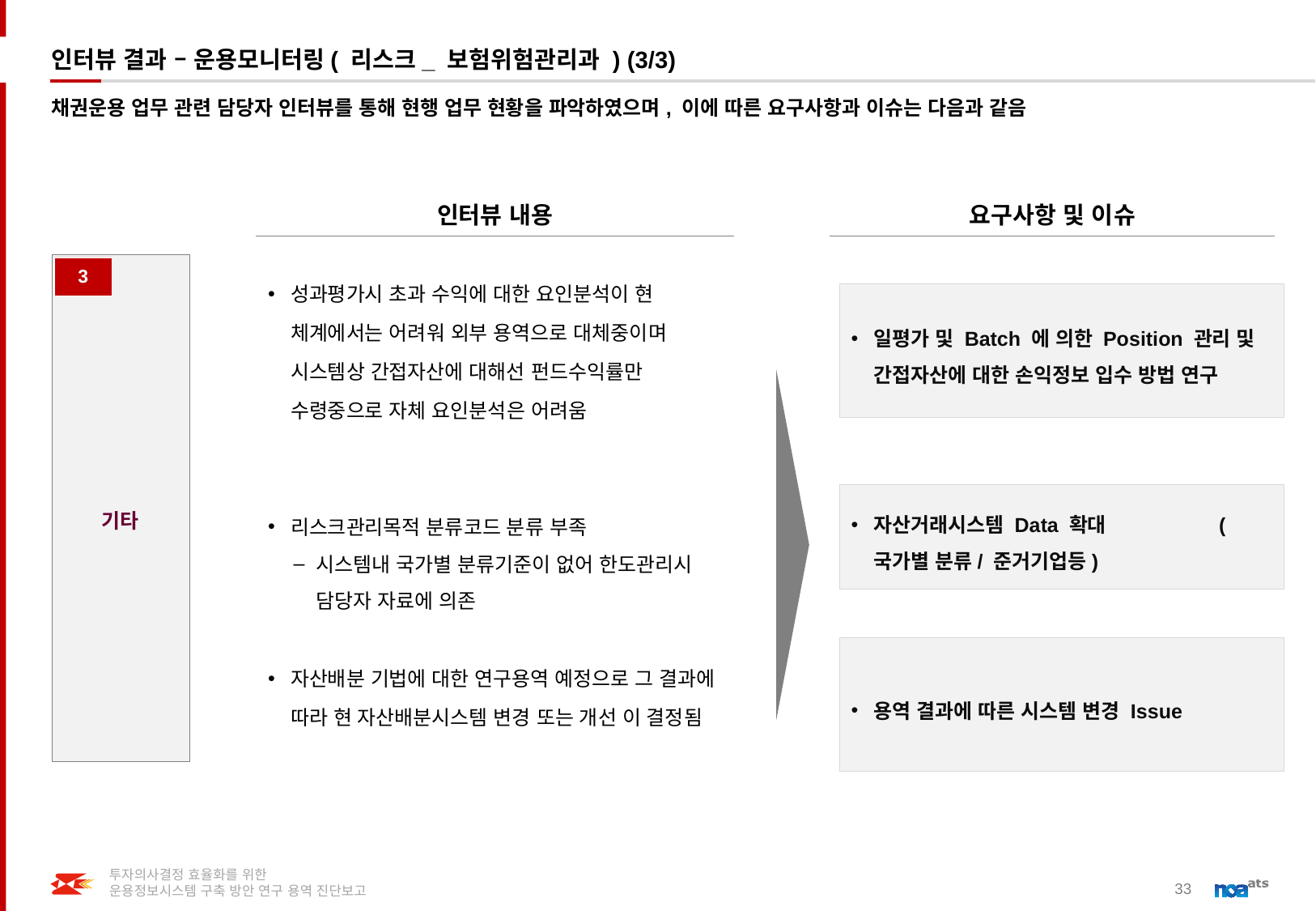

# 인터뷰 결과 – 운용모니터링( 리스크_ 보험위험관리과 ) (3/3)
채권운용 업무 관련 담당자 인터뷰를 통해 현행 업무 현황을 파악하였으며, 이에 따른 요구사항과 이슈는 다음과 같음
인터뷰 내용
요구사항 및 이슈

기타
3
성과평가시 초과 수익에 대한 요인분석이 현 체계에서는 어려워 외부 용역으로 대체중이며 시스템상 간접자산에 대해선 펀드수익률만 수령중으로 자체 요인분석은 어려움

리스크관리목적 분류코드 분류 부족
시스템내 국가별 분류기준이 없어 한도관리시 담당자 자료에 의존

자산배분 기법에 대한 연구용역 예정으로 그 결과에 따라 현 자산배분시스템 변경 또는 개선 이 결정됨
일평가 및 Batch 에 의한 Position 관리 및 간접자산에 대한 손익정보 입수 방법 연구
자산거래시스템 Data 확대                   (국가별 분류/ 준거기업등)

용역 결과에 따른 시스템 변경 Issue